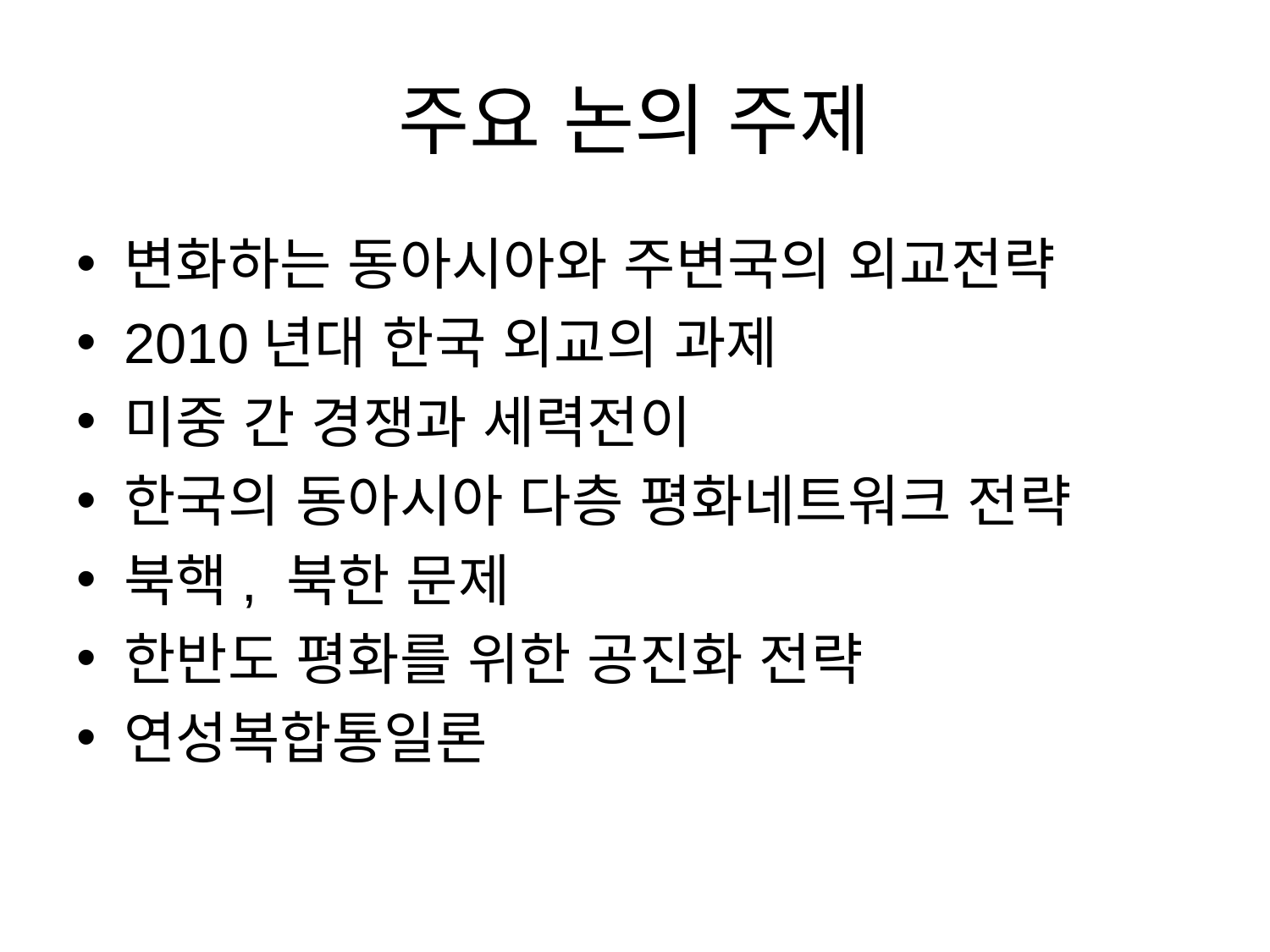

# 주요 논의 주제
변화하는 동아시아와 주변국의 외교전략
2010년대 한국 외교의 과제
미중 간 경쟁과 세력전이
한국의 동아시아 다층 평화네트워크 전략
북핵, 북한 문제
한반도 평화를 위한 공진화 전략
연성복합통일론